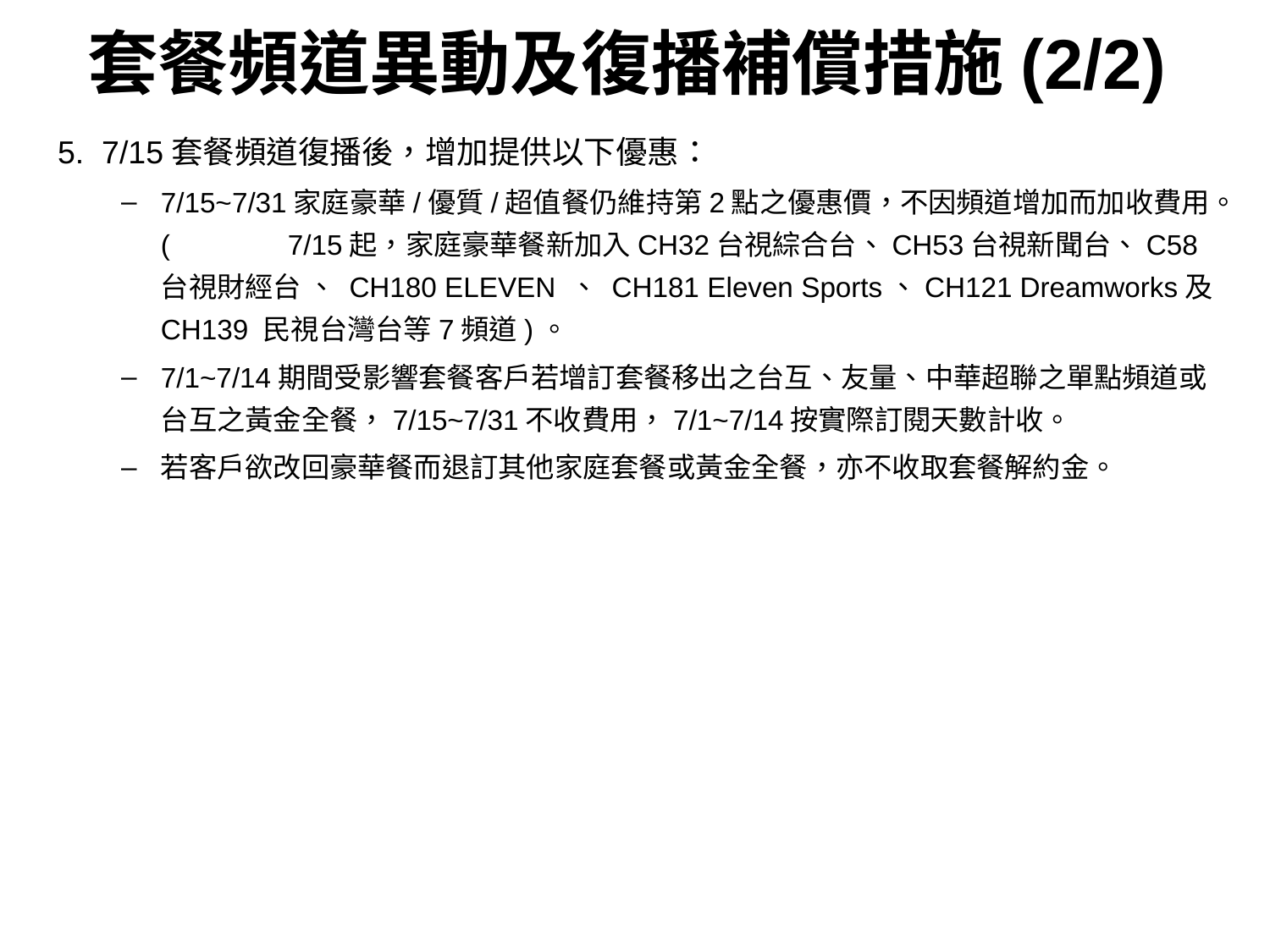

# 套餐頻道異動及復播補償措施(2/2)
5.  7/15套餐頻道復播後，增加提供以下優惠：
7/15~7/31家庭豪華/優質/超值餐仍維持第2點之優惠價，不因頻道增加而加收費用。(	7/15起，家庭豪華餐新加入CH32台視綜合台、CH53台視新聞台、C58台視財經台 、 CH180 ELEVEN 、 CH181 Eleven Sports、CH121 Dreamworks及CH139 民視台灣台等7頻道)。
7/1~7/14期間受影響套餐客戶若增訂套餐移出之台互、友量、中華超聯之單點頻道或台互之黃金全餐，7/15~7/31不收費用，7/1~7/14按實際訂閱天數計收。
若客戶欲改回豪華餐而退訂其他家庭套餐或黃金全餐，亦不收取套餐解約金。